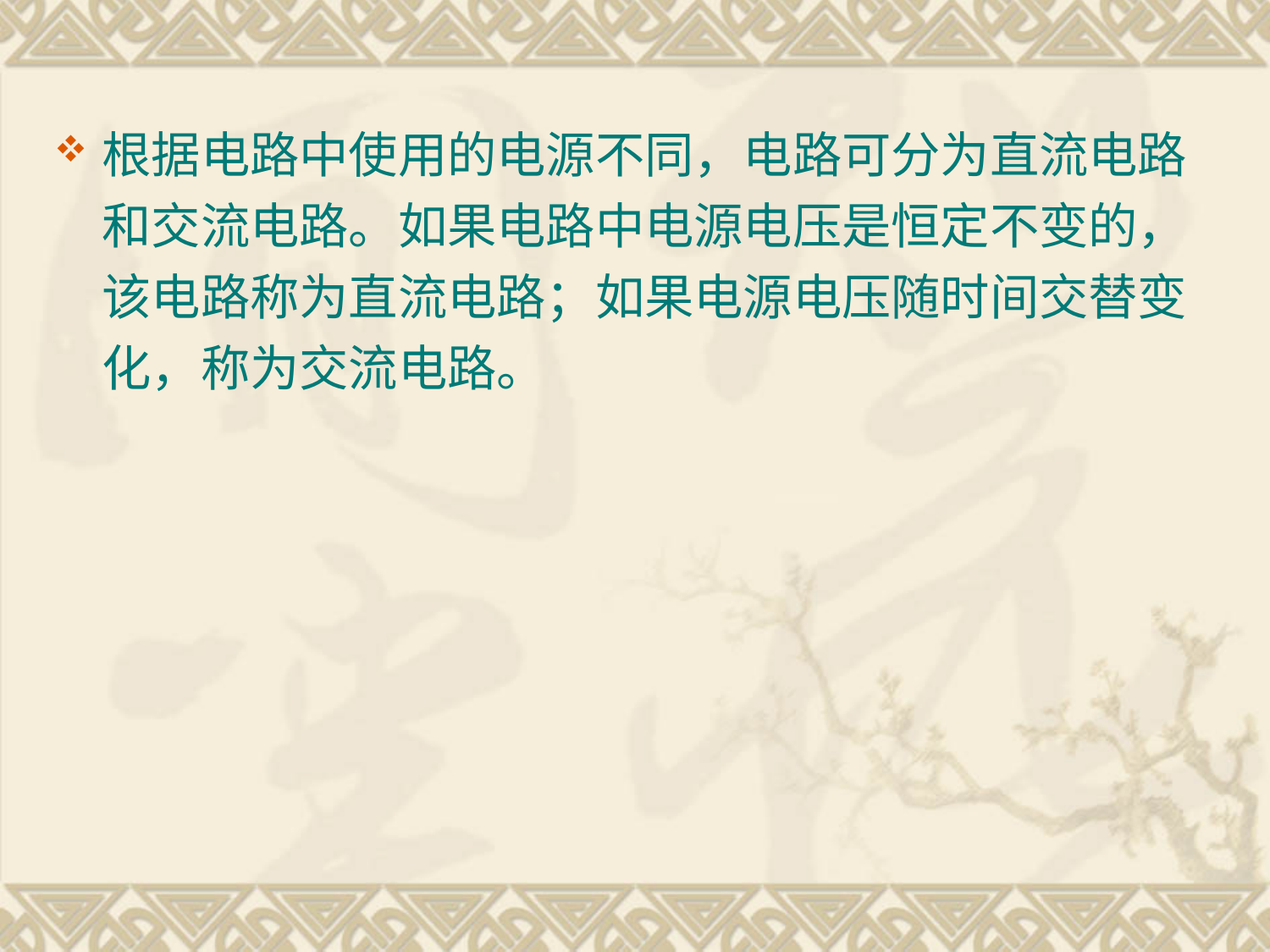

根据电路中使用的电源不同，电路可分为直流电路和交流电路。如果电路中电源电压是恒定不变的，该电路称为直流电路；如果电源电压随时间交替变化，称为交流电路。